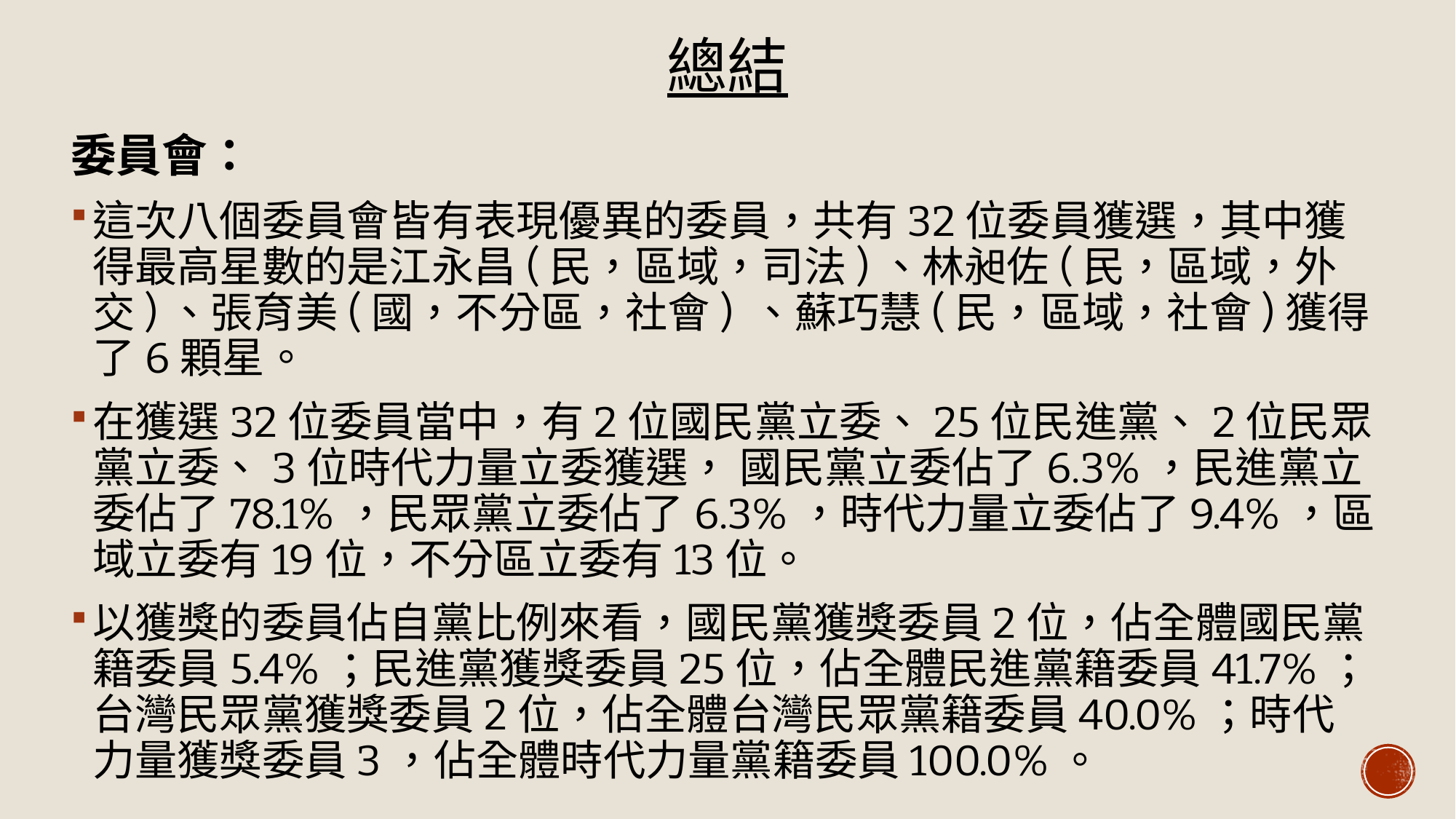

# 總結
委員會：
這次八個委員會皆有表現優異的委員，共有32位委員獲選，其中獲得最高星數的是江永昌(民，區域，司法)、林昶佐(民，區域，外交)、張育美(國，不分區，社會) 、蘇巧慧(民，區域，社會)獲得了6顆星。
在獲選32位委員當中，有2位國民黨立委、25位民進黨、2位民眾黨立委、3位時代力量立委獲選， 國民黨立委佔了6.3%，民進黨立委佔了78.1%，民眾黨立委佔了6.3%，時代力量立委佔了9.4%，區域立委有19位，不分區立委有13位。
以獲獎的委員佔自黨比例來看，國民黨獲獎委員2位，佔全體國民黨籍委員5.4%；民進黨獲獎委員25位，佔全體民進黨籍委員41.7%；台灣民眾黨獲獎委員2位，佔全體台灣民眾黨籍委員40.0%；時代力量獲獎委員3，佔全體時代力量黨籍委員100.0%。